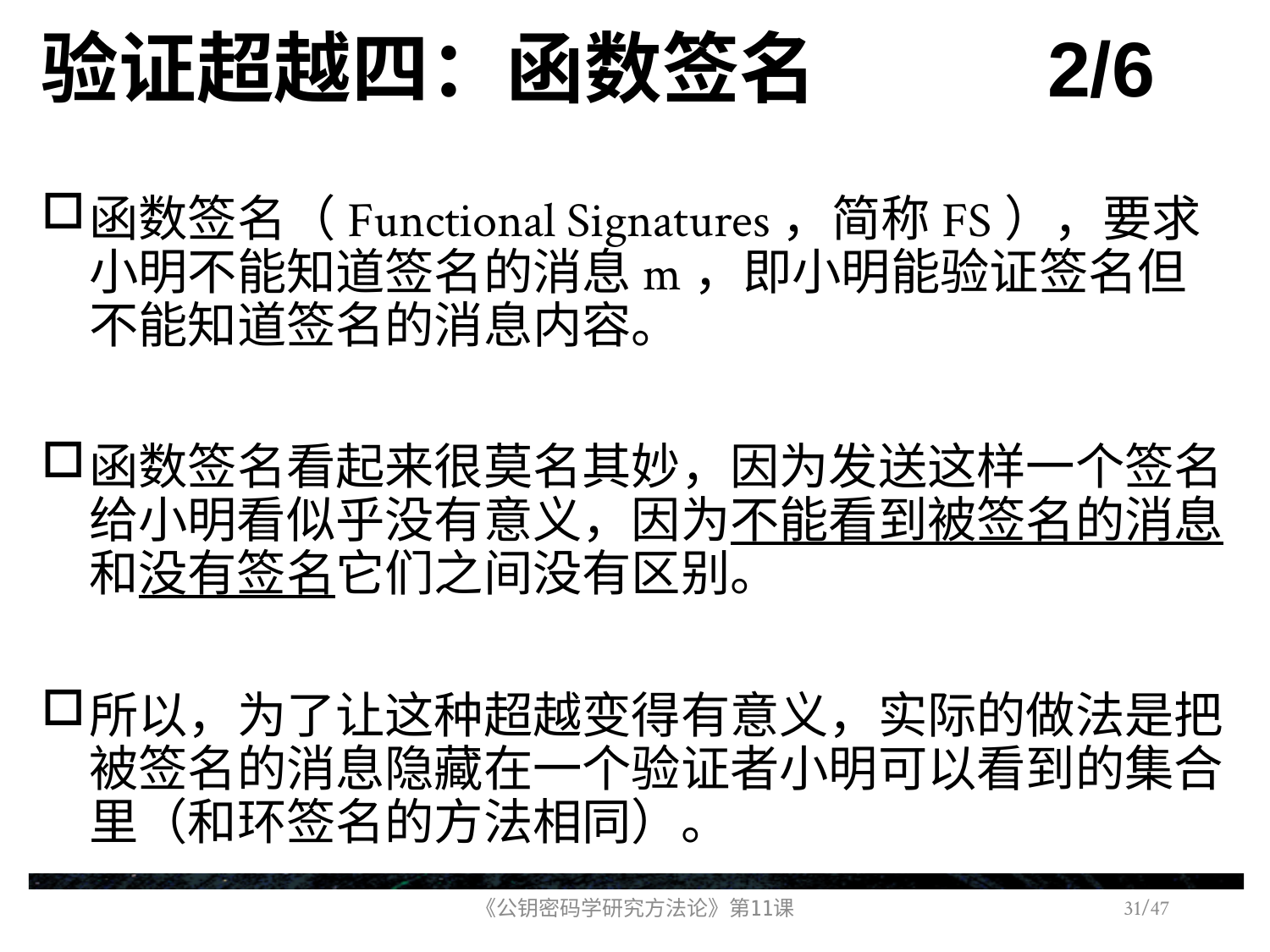

# 验证超越四：函数签名            2/6
函数签名（Functional Signatures，简称FS），要求小明不能知道签名的消息m，即小明能验证签名但不能知道签名的消息内容。

函数签名看起来很莫名其妙，因为发送这样一个签名给小明看似乎没有意义，因为不能看到被签名的消息和没有签名它们之间没有区别。

所以，为了让这种超越变得有意义，实际的做法是把被签名的消息隐藏在一个验证者小明可以看到的集合里（和环签名的方法相同）。
《公钥密码学研究方法论》第11课
31/47